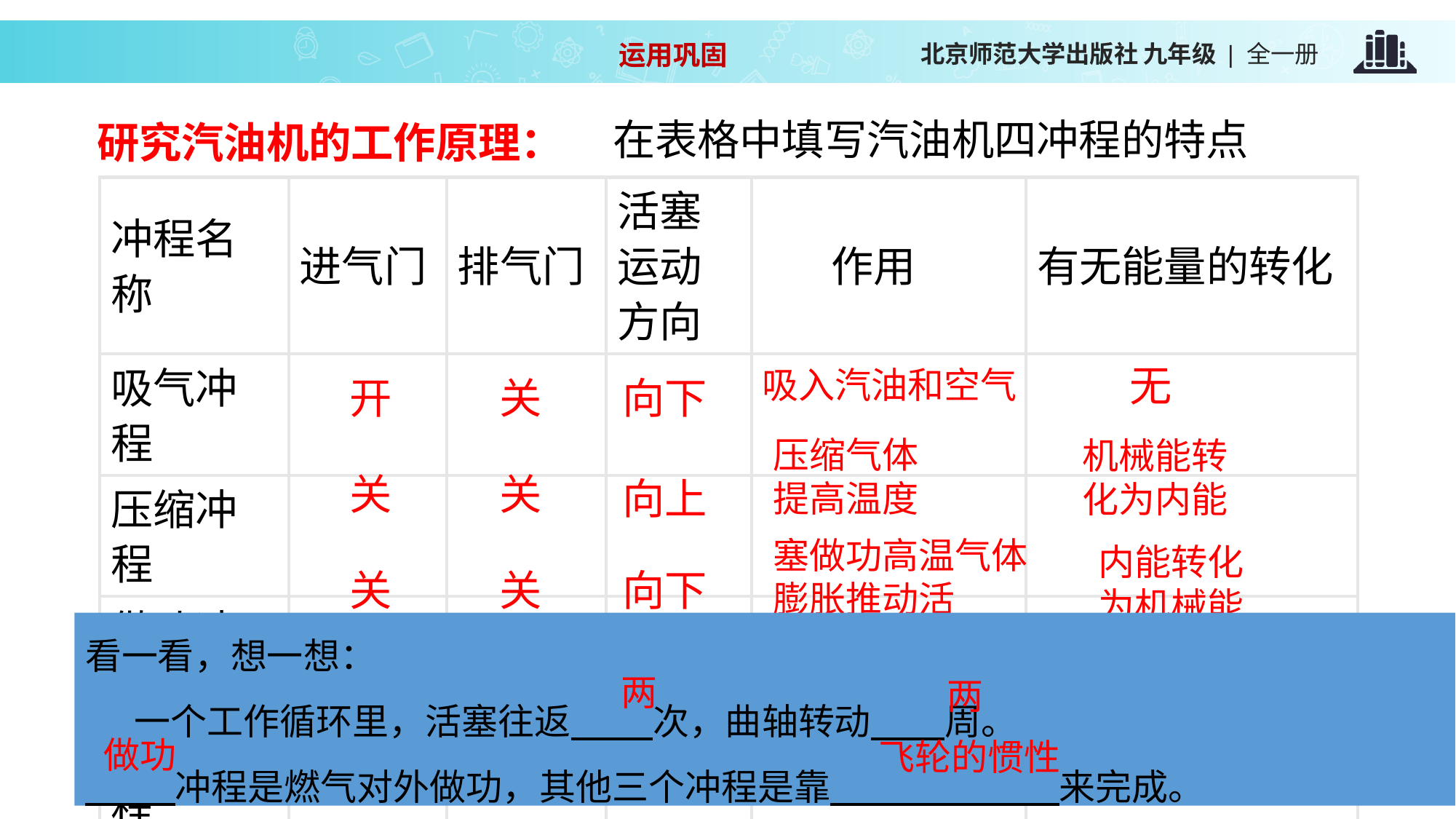

运用巩固
在表格中填写汽油机四冲程的特点
研究汽油机的工作原理：
| 冲程名称 | 进气门 | 排气门 | 活塞运动方向 | 作用 | 有无能量的转化 |
| --- | --- | --- | --- | --- | --- |
| 吸气冲程 |  |  |  |  |  |
| 压缩冲程 |  |  |  |  |  |
| 做功冲程 |  |  |  |  |  |
| 排气冲程 |  |  |  |  |  |
无
吸入汽油和空气
开
关
向下
压缩气体
提高温度
机械能转
化为内能
关
关
向上
塞做功高温气体膨胀推动活
内能转化
为机械能
关
关
向下
看一看，想一想：
      一个工作循环里，活塞往返          次，曲轴转动         周。
           冲程是燃气对外做功，其他三个冲程是靠                            来完成。
无
排出废气
关
开
两
向上
两
做功
飞轮的惯性